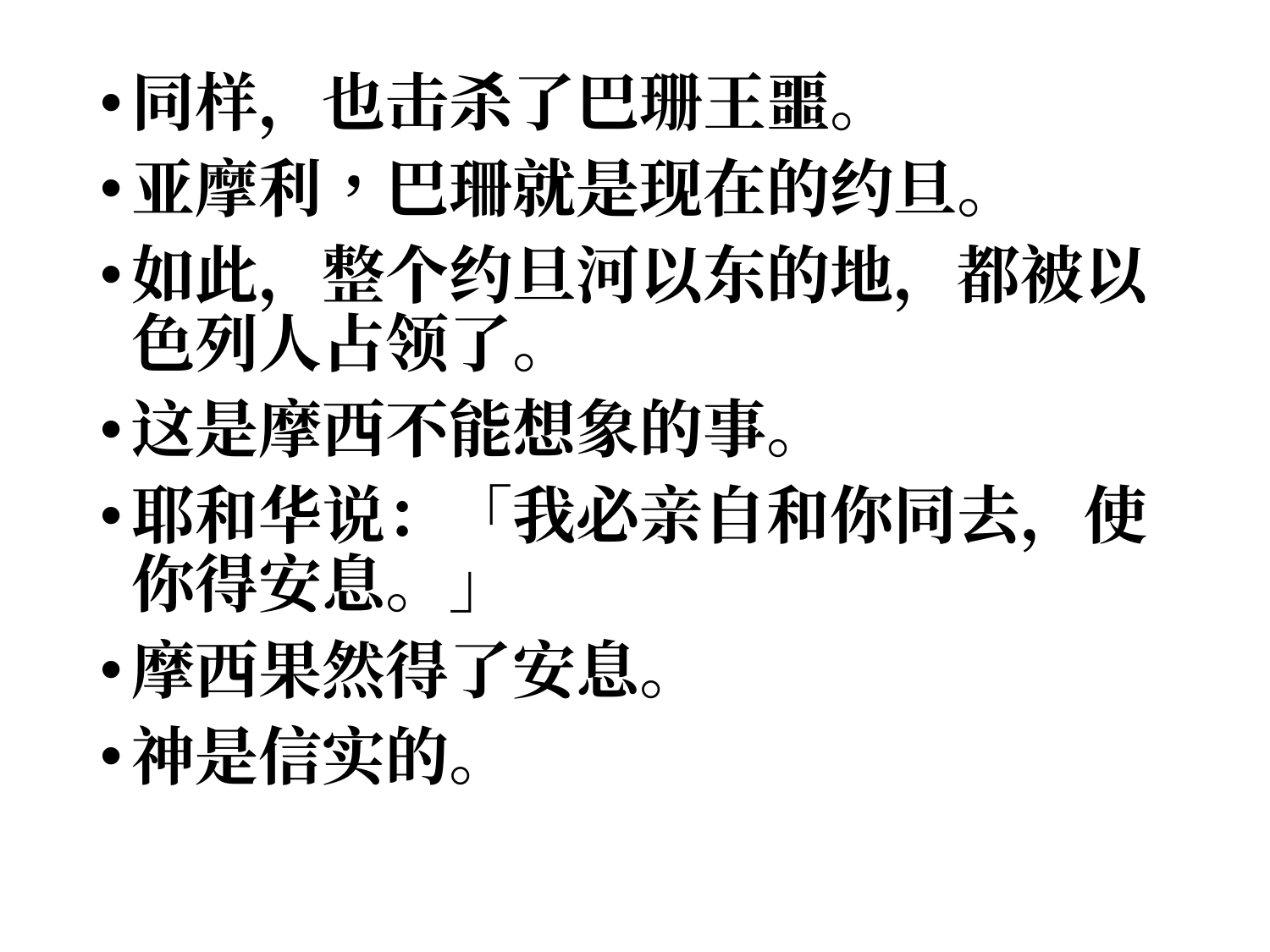

同样，也击杀了巴珊王噩。
亚摩利，巴珊就是现在的约旦。
如此，整个约旦河以东的地，都被以色列人占领了。
这是摩西不能想象的事。
耶和华说：「我必亲自和你同去，使你得安息。」
摩西果然得了安息。
神是信实的。